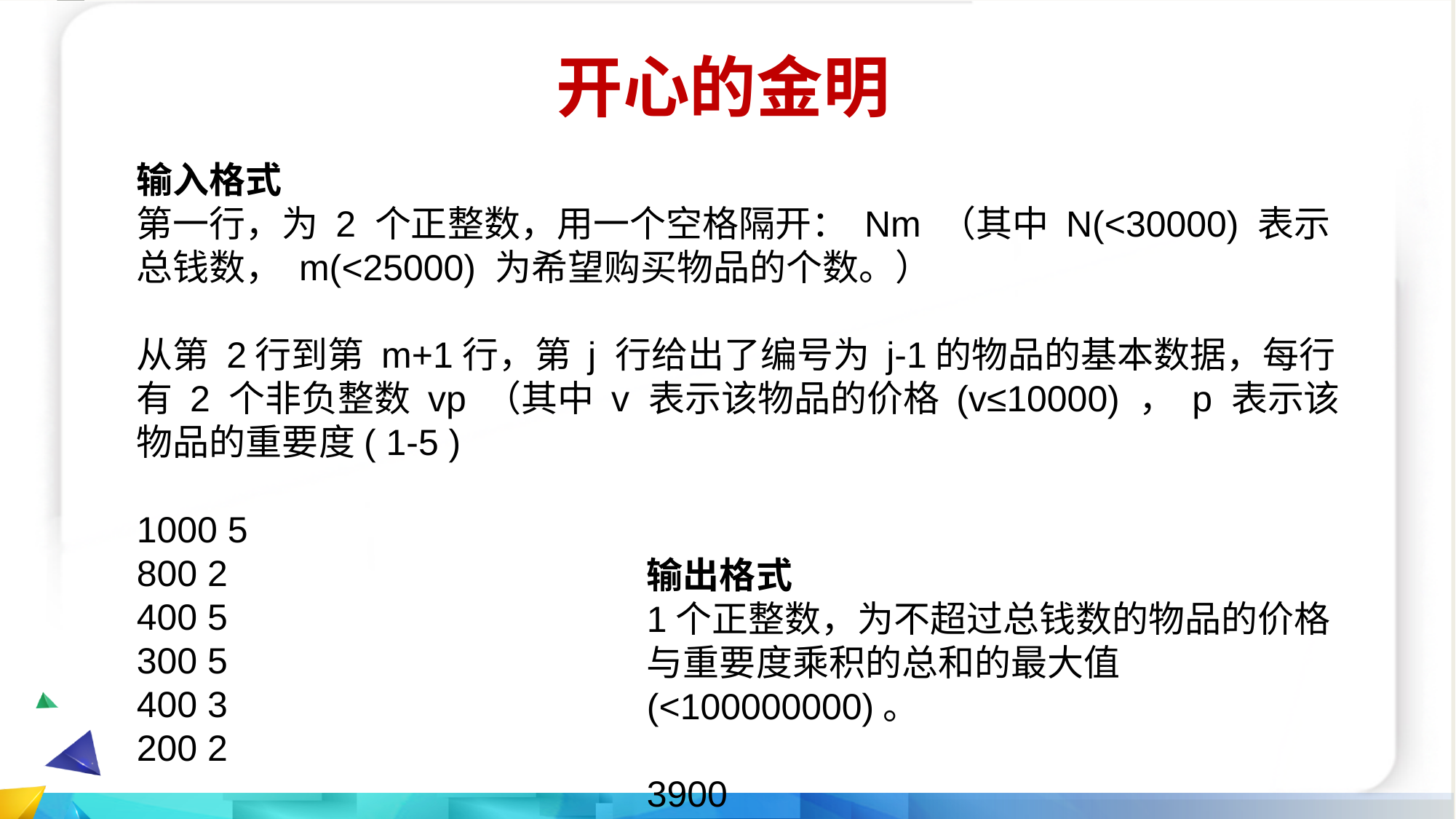

开心的金明
输入格式
第一行，为 2 个正整数，用一个空格隔开： Nm （其中 N(<30000) 表示总钱数， m(<25000) 为希望购买物品的个数。）

从第 2行到第 m+1行，第 j 行给出了编号为 j-1的物品的基本数据，每行有 2 个非负整数 vp （其中 v 表示该物品的价格 (v≤10000) ， p 表示该物品的重要度( 1-5 )

1000 5
800 2
400 5
300 5
400 3
200 2

输出格式
1个正整数，为不超过总钱数的物品的价格与重要度乘积的总和的最大值 (<100000000)。

3900